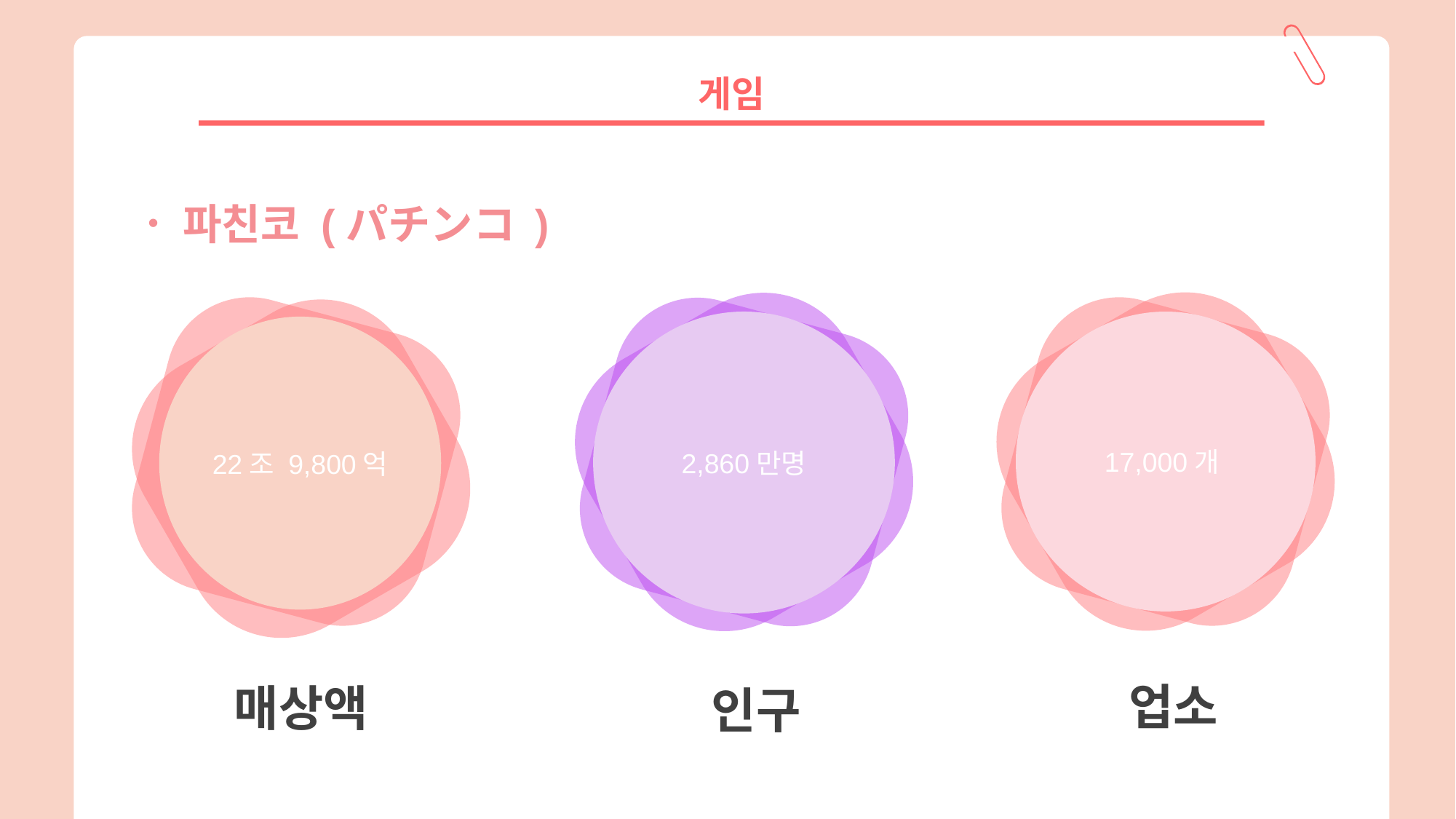

게임

 파친코 (パチンコ )
2,860만명

인구
17,000개

업소

22조 9,800억

매상액